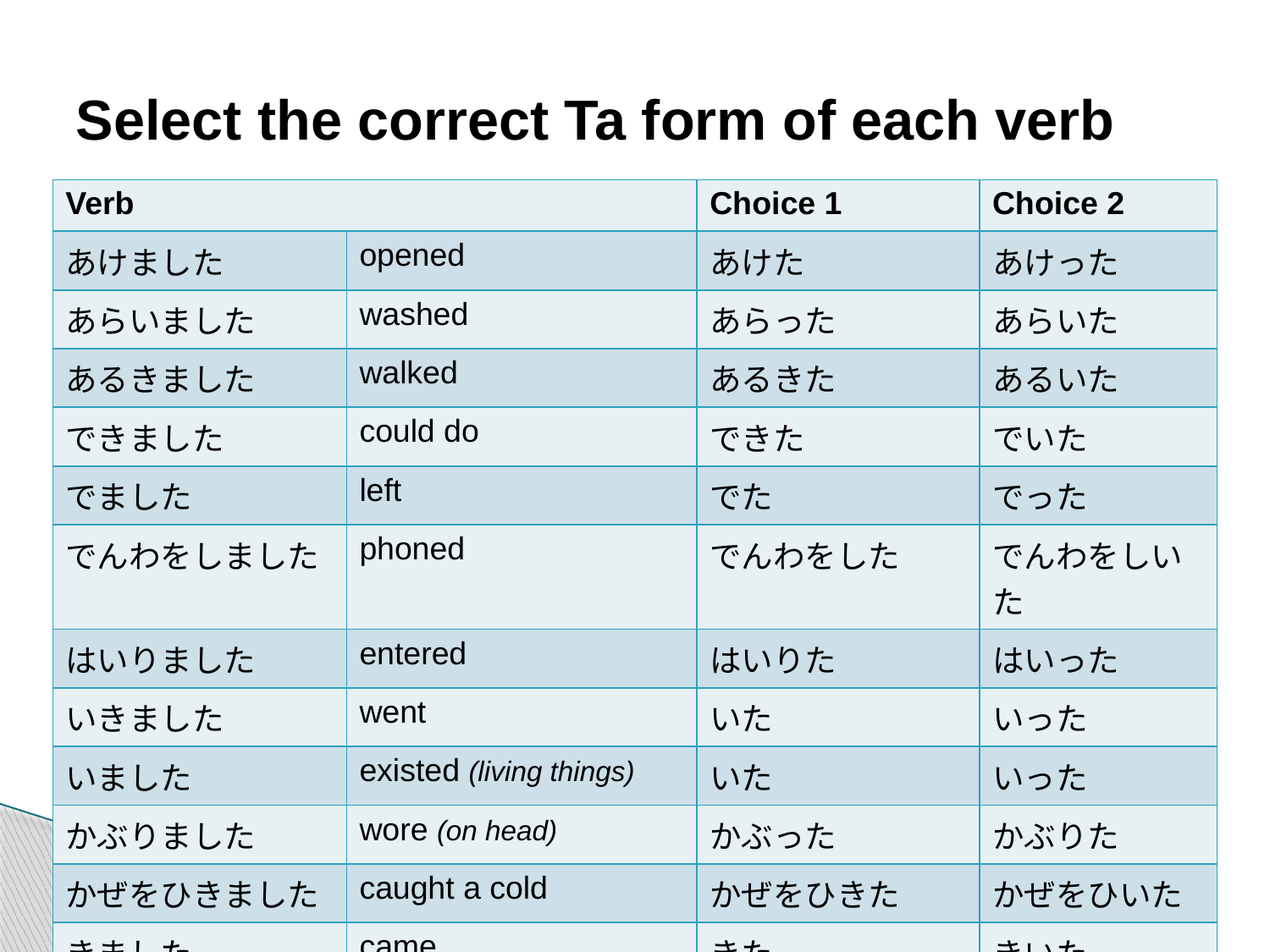

# Select the correct Ta form of each verb
| Verb |  | Choice 1 | Choice 2 |
| --- | --- | --- | --- |
| あけました | opened | あけた | あけった |
| あらいました | washed | あらった | あらいた |
| あるきました | walked | あるきた | あるいた |
| できました | could do | できた | でいた |
| でました | left | でた | でった |
| でんわをしました | phoned | でんわをした | でんわをしいた |
| はいりました | entered | はいりた | はいった |
| いきました | went | いた | いった |
| いました | existed (living things) | いた | いった |
| かぶりました | wore (on head) | かぶった | かぶりた |
| かぜをひきました | caught a cold | かぜをひきた | かぜをひいた |
| きました | came | きた | きいた |
| きました | wore(over head) | きた | きいた |